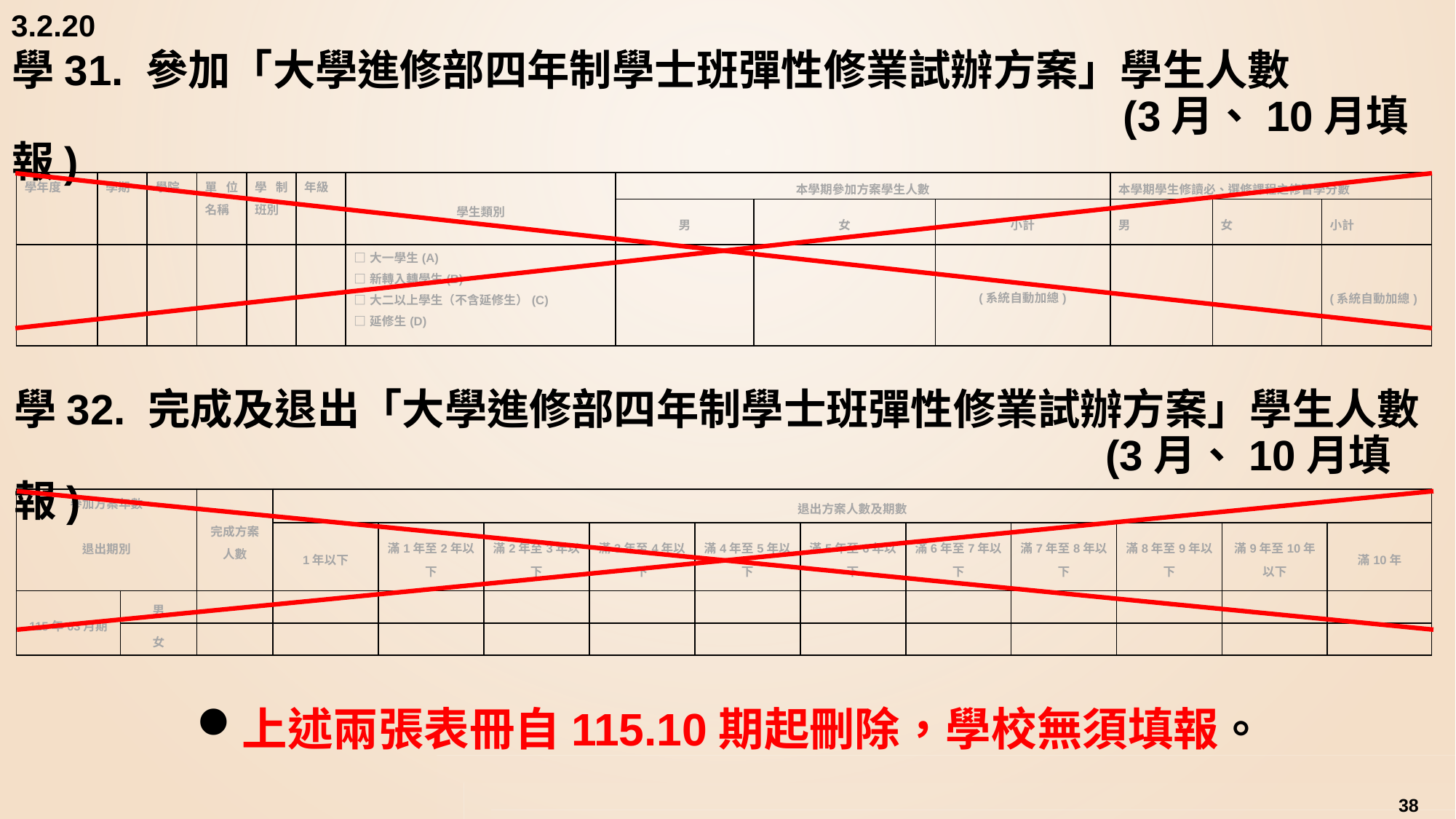

3.2.20
# 學31. 參加「大學進修部四年制學士班彈性修業試辦方案」學生人數		   										 (3月、10月填報)
| 學年度 | 學期 | 學院 | 單位名稱 | 學制班別 | 年級 | 學生類別 | 本學期參加方案學生人數 |  |  | 本學期學生修讀必、選修課程之修習學分數 |  |  |
| --- | --- | --- | --- | --- | --- | --- | --- | --- | --- | --- | --- | --- |
|  |  |  |  |  |  |  | 男 | 女 | 小計 | 男 | 女 | 小計 |
|  |  |  |  |  |  | □大一學生(A) □新轉入轉學生(B) □大二以上學生（不含延修生）(C) □延修生(D) |  |  | (系統自動加總) |  |  | (系統自動加總) |
學32. 完成及退出「大學進修部四年制學士班彈性修業試辦方案」學生人數		   							       		(3月、10月填報)
| 參加方案年數   退出期別 |  | 完成方案人數 | 退出方案人數及期數 |  |  |  |  |  |  |  |  |  |  |
| --- | --- | --- | --- | --- | --- | --- | --- | --- | --- | --- | --- | --- | --- |
|  |  |  | 1年以下 | 滿1年至2年以下 | 滿2年至3年以下 | 滿3年至4年以下 | 滿4年至5年以下 | 滿5年至6年以下 | 滿6年至7年以下 | 滿7年至8年以下 | 滿8年至9年以下 | 滿9年至10年以下 | 滿10年 |
| 115年03月期 | 男 |  |  |  |  |  |  |  |  |  |  |  |  |
|  | 女 |  |  |  |  |  |  |  |  |  |  |  |  |
上述兩張表冊自115.10期起刪除，學校無須填報。